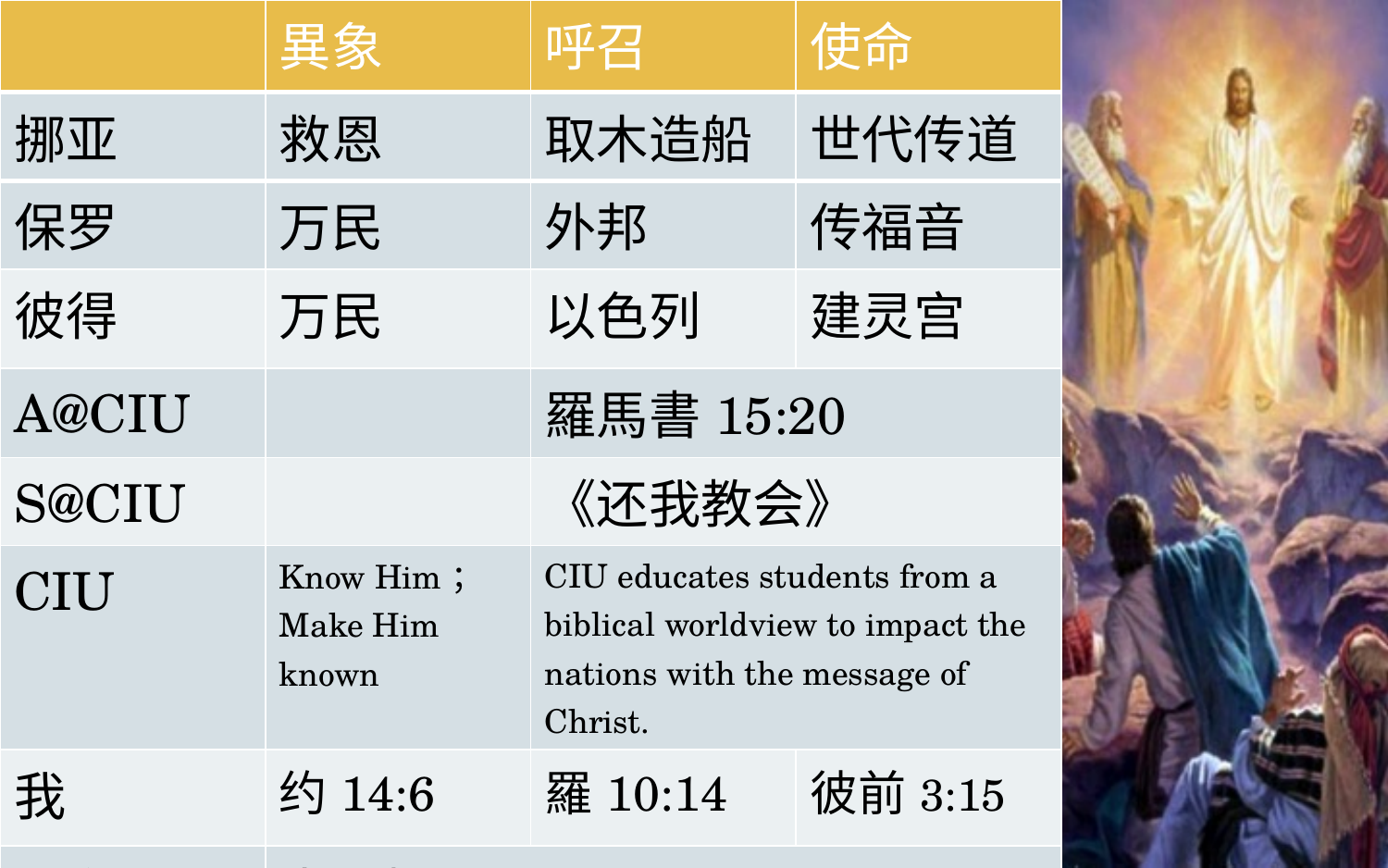

|  | 異象 | 呼召 | 使命 |
| --- | --- | --- | --- |
| 挪亚 | 救恩 | 取木造船 | 世代传道 |
| 保罗 | 万民 | 外邦 | 传福音 |
| 彼得 | 万民 | 以色列 | 建灵宫 |
| A@CIU |  | 羅馬書15:20 |  |
| S@CIU |  | 《还我教会》 |  |
| CIU | Know Him；Make Him known | CIU educates students from a biblical worldview to impact the nations with the message of Christ. |  |
| 我 | 约14:6 | 羅10:14 | 彼前3:15 |
| 我们？ | 本周挑战 |  |  |